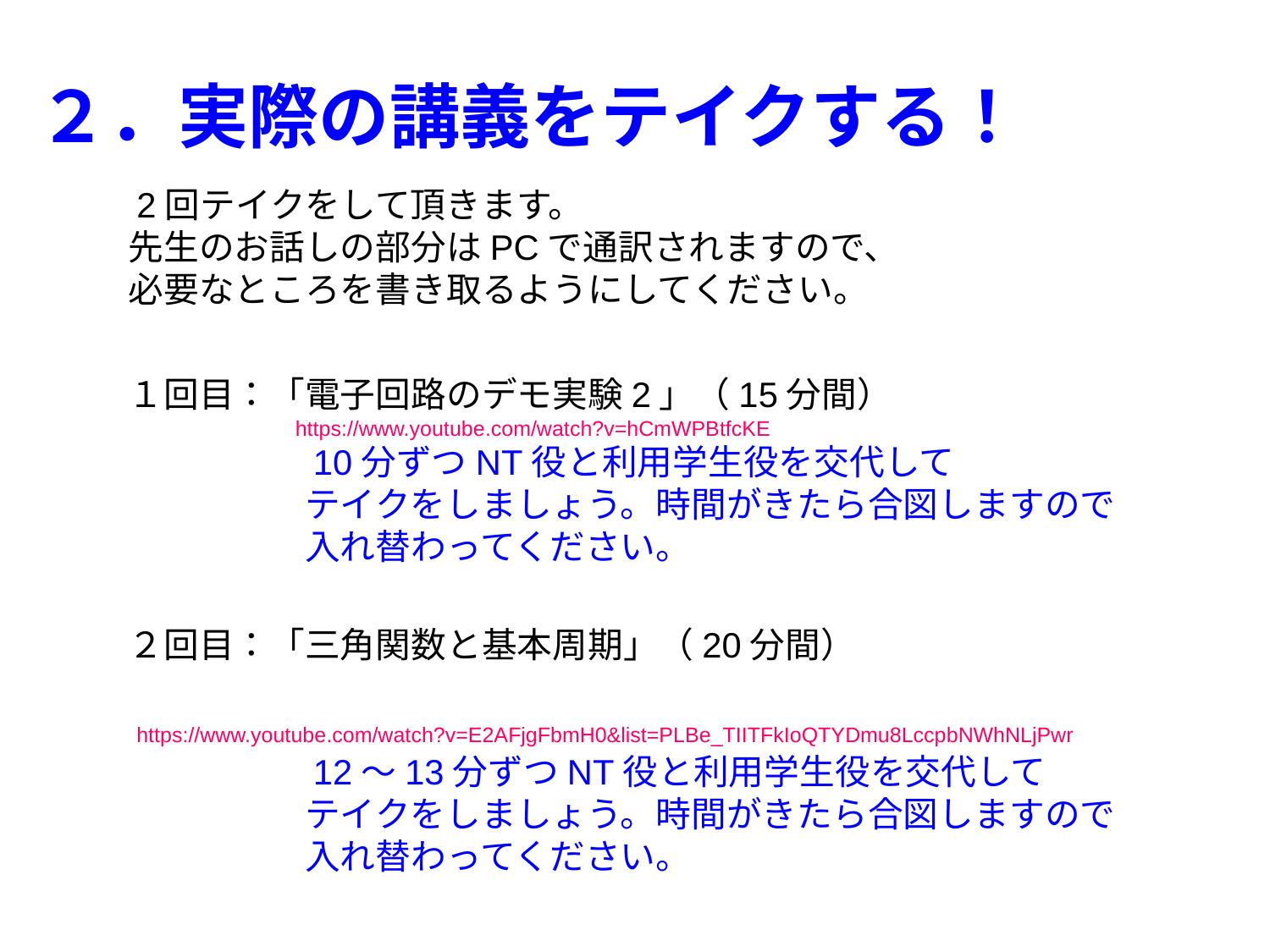

２．実際の講義をテイクする！
　　2回テイクをして頂きます。
　　先生のお話しの部分はPCで通訳されますので、
　　必要なところを書き取るようにしてください。

　　１回目：「電子回路のデモ実験2」（15分間）
　　　　　　　　　　　https://www.youtube.com/watch?v=hCmWPBtfcKE
　　　　　　　10分ずつNT役と利用学生役を交代して
　　　　　　　テイクをしましょう。時間がきたら合図しますので
　　　　　　　入れ替わってください。

　　２回目：「三角関数と基本周期」（20分間）
　　https://www.youtube.com/watch?v=E2AFjgFbmH0&list=PLBe_TIITFkIoQTYDmu8LccpbNWhNLjPwr
　　　　　　　12～13分ずつNT役と利用学生役を交代して
　　　　　　　テイクをしましょう。時間がきたら合図しますので
　　　　　　　入れ替わってください。